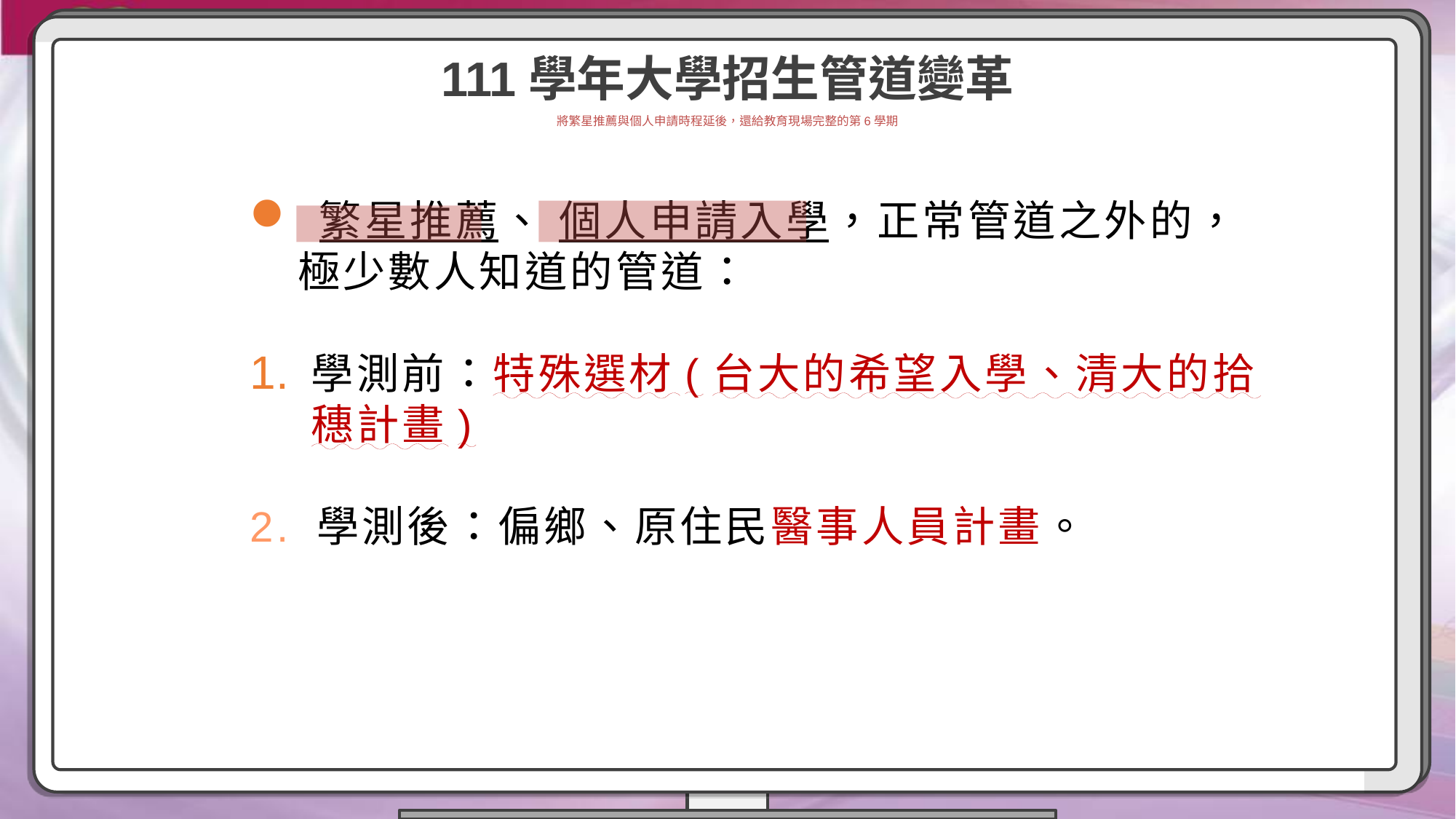

111學年大學招生管道變革
將繁星推薦與個人申請時程延後，還給教育現場完整的第6學期
 繁星推薦、 個人申請入學，正常管道之外的，
   極少數人知道的管道：

學測前：特殊選材(台大的希望入學、清大的拾穗計畫)

2. 學測後：偏鄉、原住民醫事人員計畫。